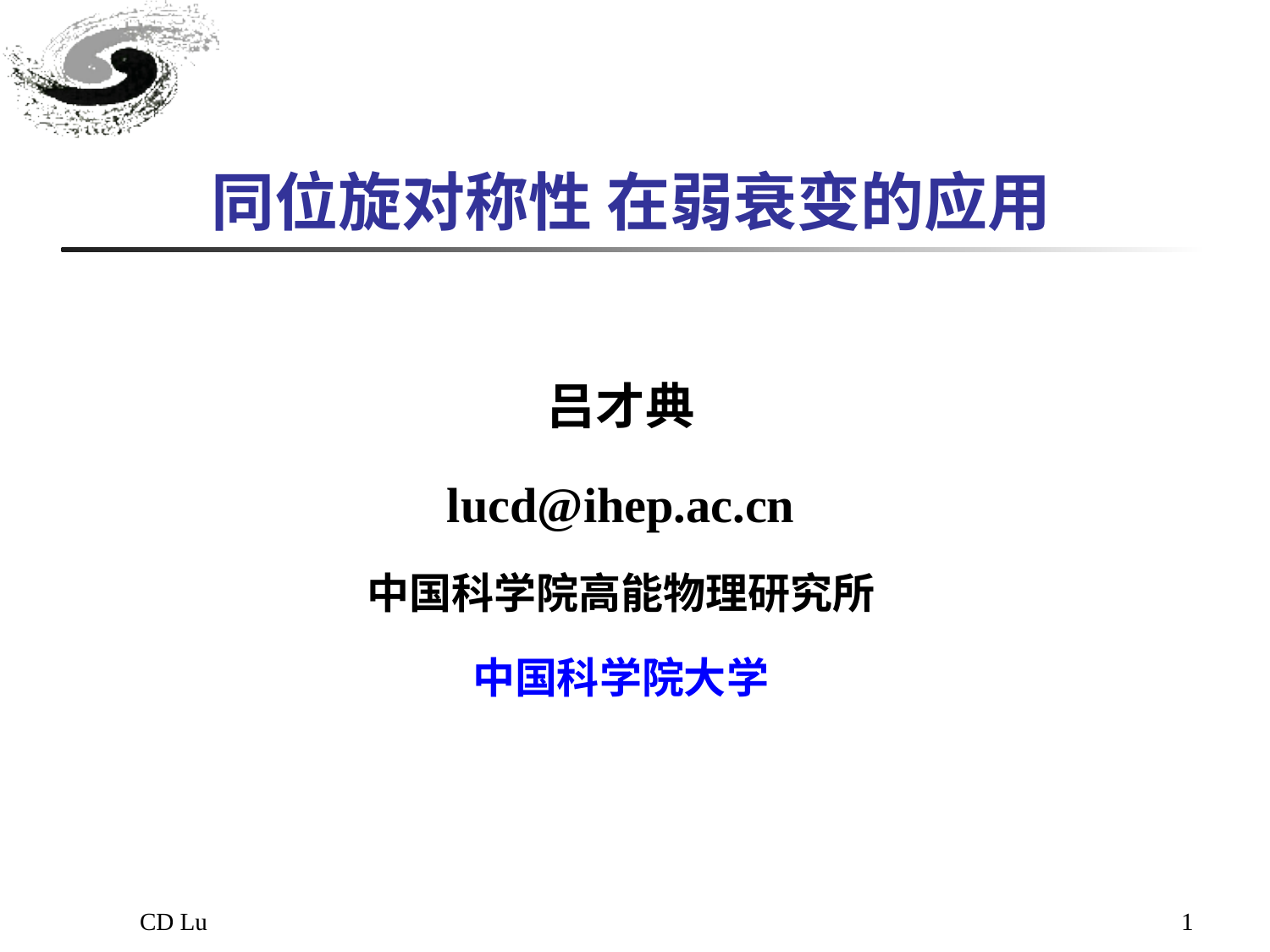

# 同位旋对称性 在弱衰变的应用

吕才典
lucd@ihep.ac.cn
中国科学院高能物理研究所
中国科学院大学

CD Lu
1